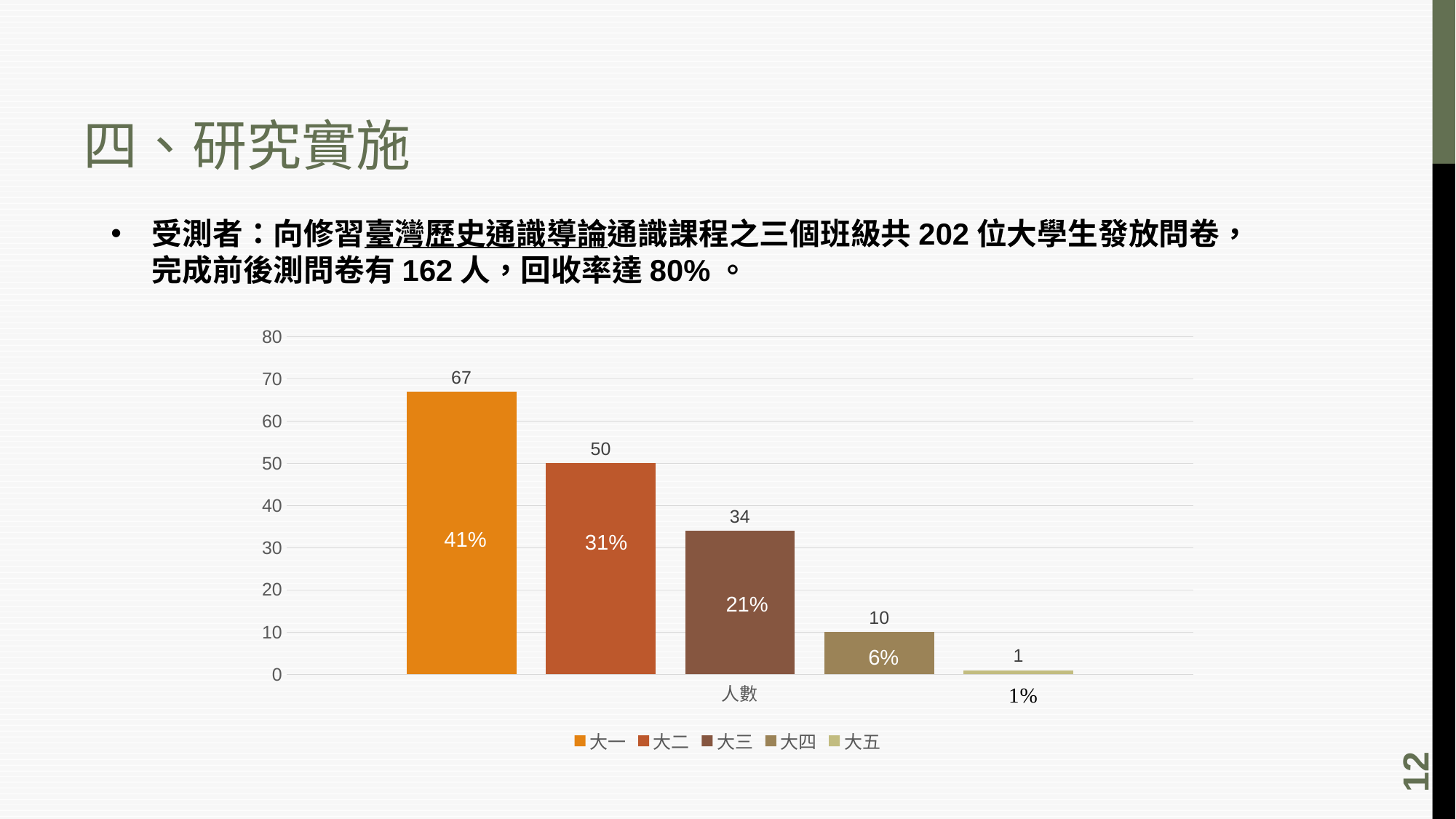

# 四、研究實施
受測者：向修習臺灣歷史通識導論通識課程之三個班級共202位大學生發放問卷，完成前後測問卷有162人，回收率達80%。

### Chart

| Category | 大一 | 大二 | 大三 | 大四 | 大五 |
|---|---|---|---|---|---|
| 人數 | 67.0 | 50.0 | 34.0 | 10.0 | 1.0 |
41%
31%
21%
6%
12